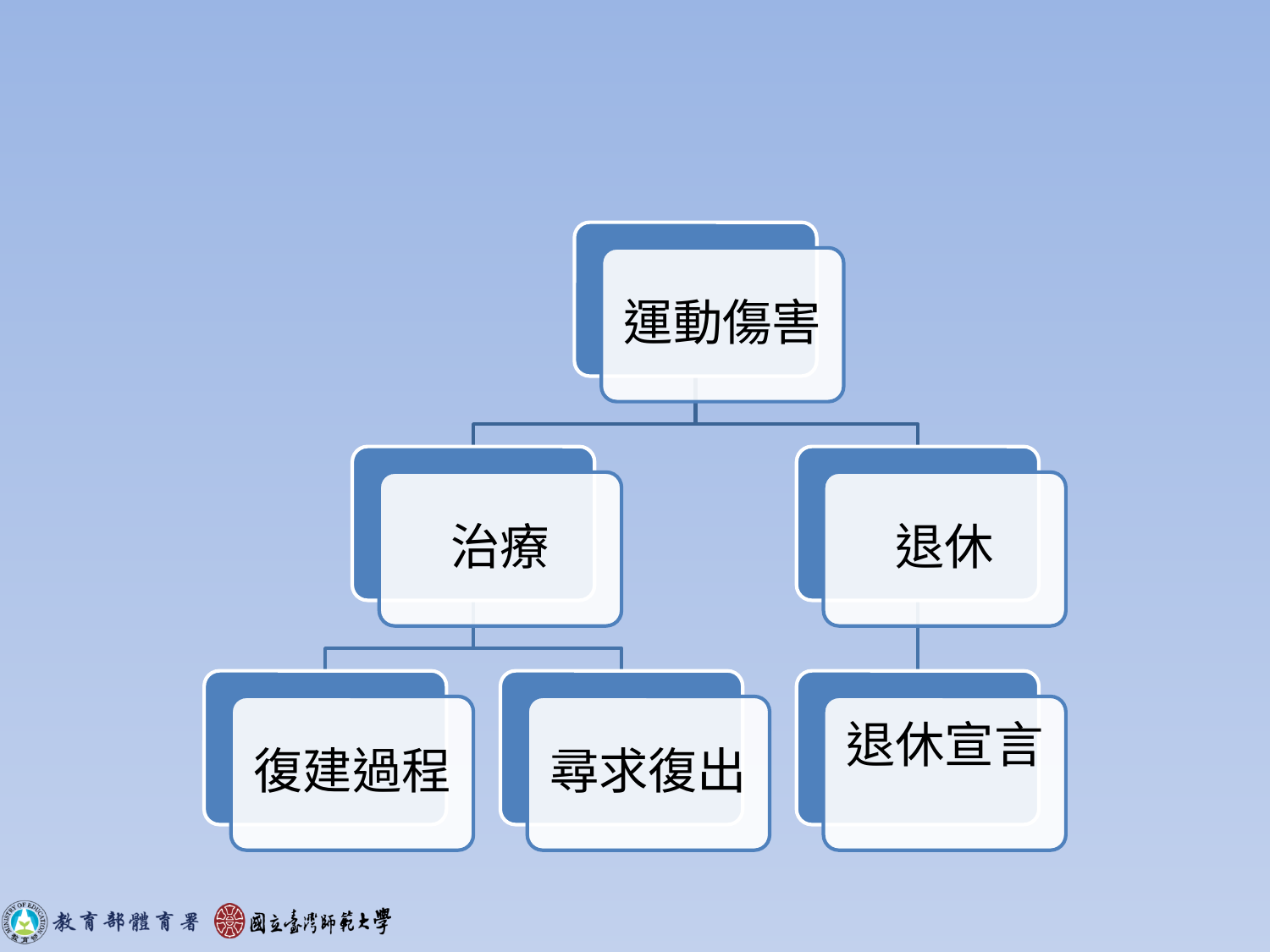

#

運動傷害

治療
退休

復建過程
尋求復出
退休宣言